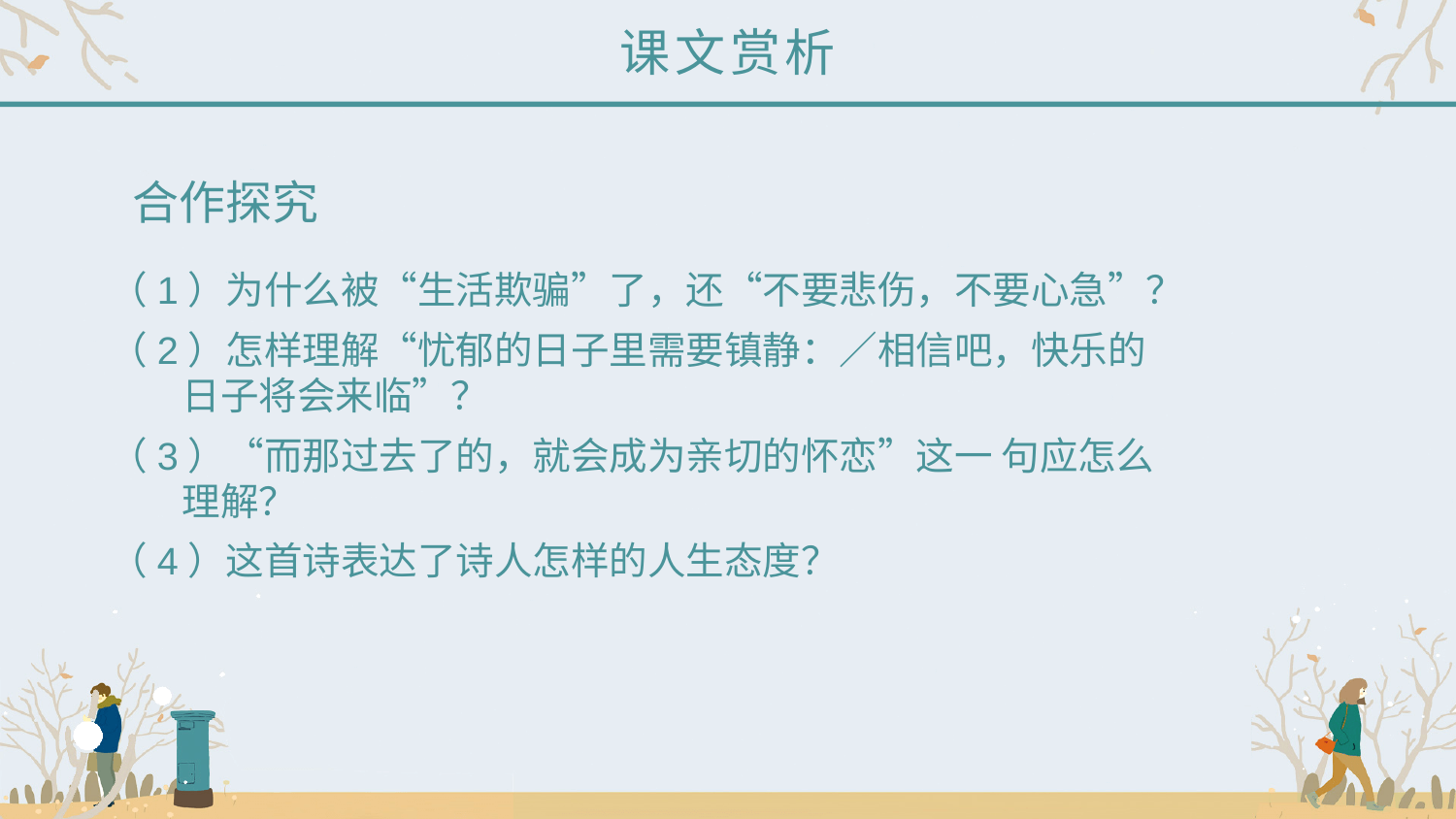

课文赏析

合作探究

（1）为什么被“生活欺骗”了，还“不要悲伤，不要心急”？
（2）怎样理解“忧郁的日子里需要镇静：／相信吧，快乐的日子将会来临”？
（3）“而那过去了的，就会成为亲切的怀恋”这一 句应怎么理解？
（4）这首诗表达了诗人怎样的人生态度？